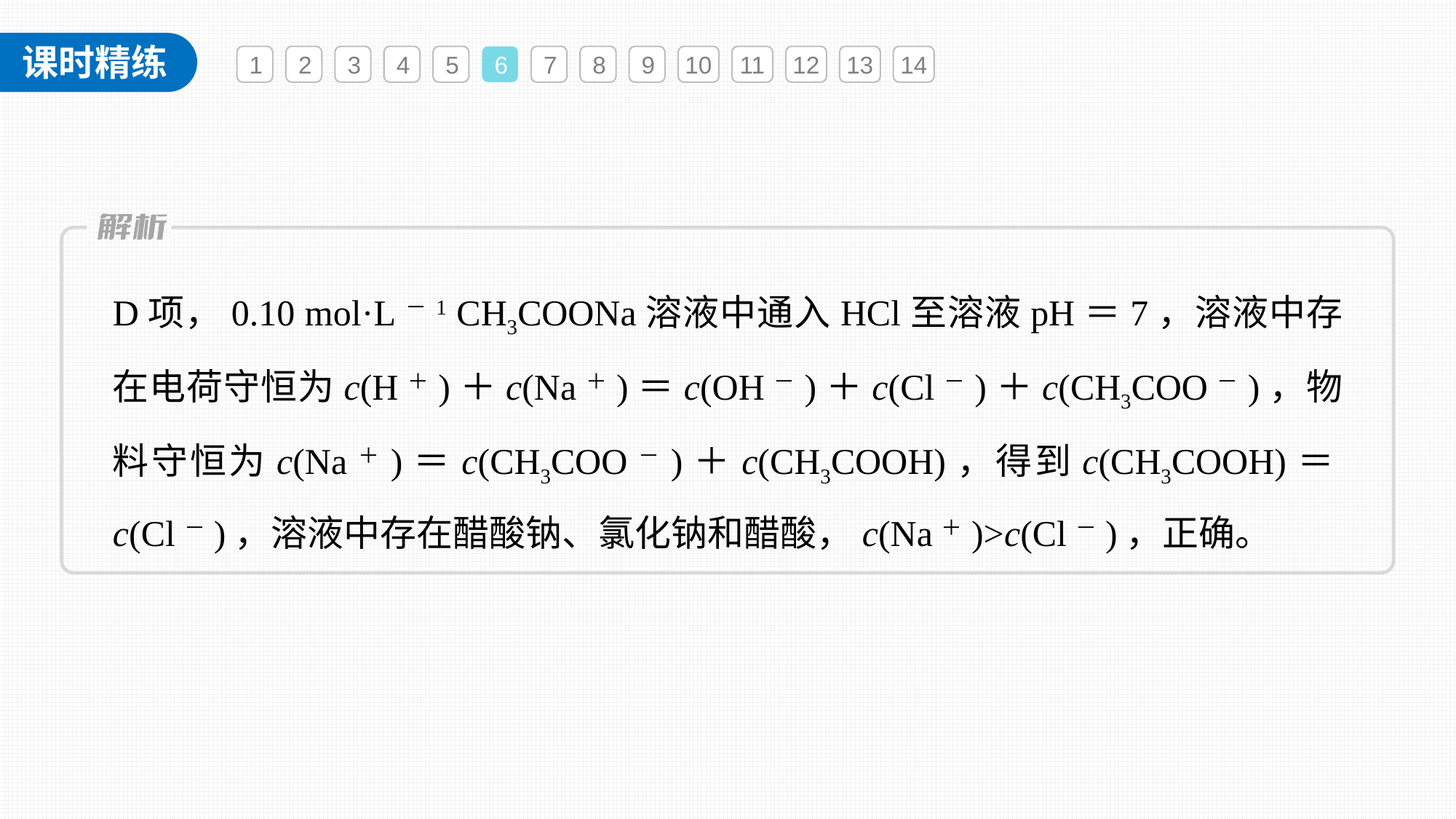

1
2
3
4
5
6
7
8
9
10
11
12
13
14

D项，0.10 mol·L－1 CH3COONa溶液中通入HCl至溶液pH＝7，溶液中存在电荷守恒为c(H＋)＋c(Na＋)＝c(OH－)＋c(Cl－)＋c(CH3COO－)，物料守恒为c(Na＋)＝c(CH3COO－)＋c(CH3COOH)，得到c(CH3COOH)＝c(Cl－)，溶液中存在醋酸钠、氯化钠和醋酸，c(Na＋)>c(Cl－)，正确。